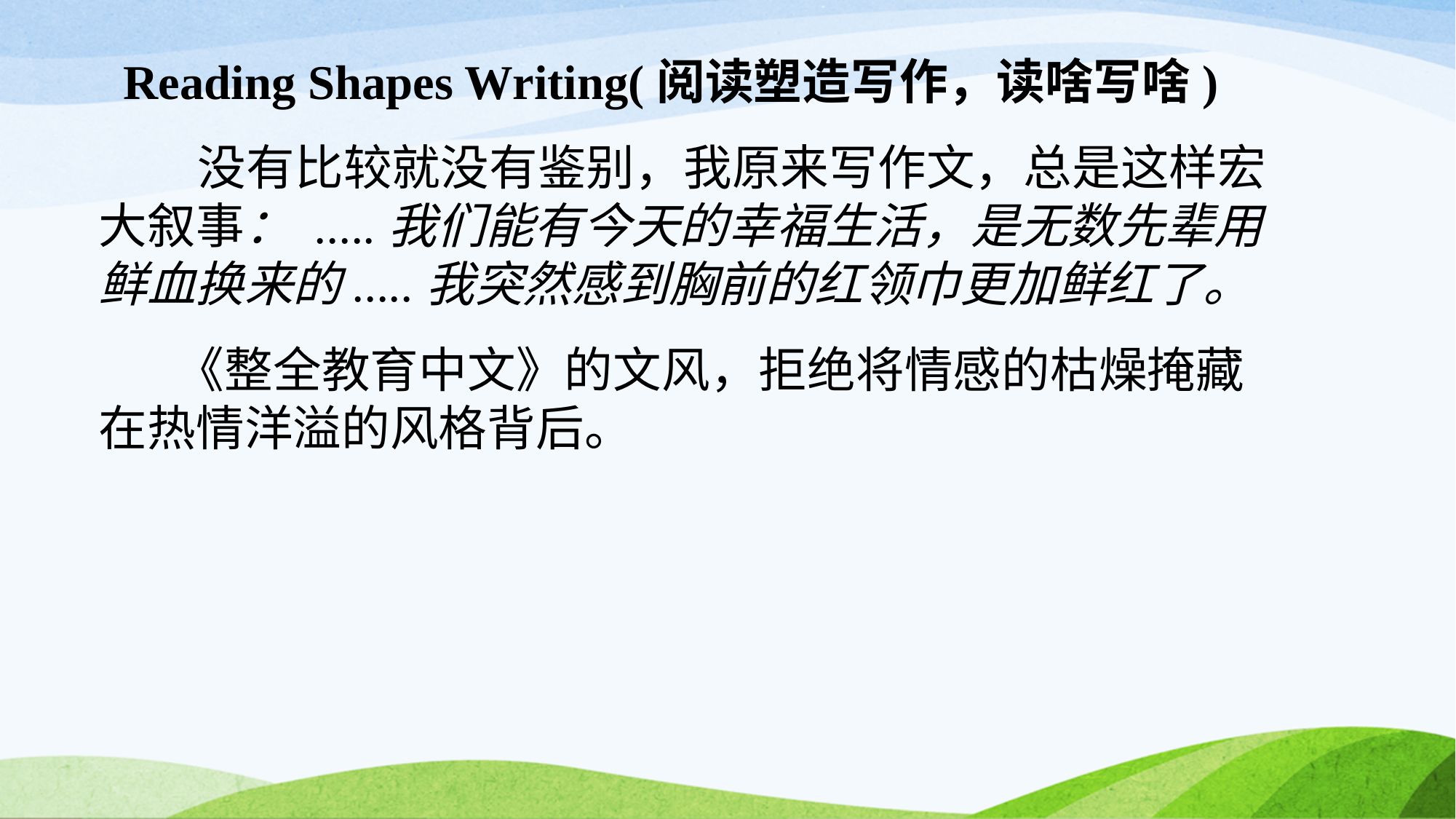

Reading Shapes Writing(阅读塑造写作，读啥写啥)
        没有比较就没有鉴别，我原来写作文，总是这样宏大叙事： .....我们能有今天的幸福生活，是无数先辈用鲜血换来的.....我突然感到胸前的红领巾更加鲜红了。
      《整全教育中文》的文风，拒绝将情感的枯燥掩藏在热情洋溢的风格背后。